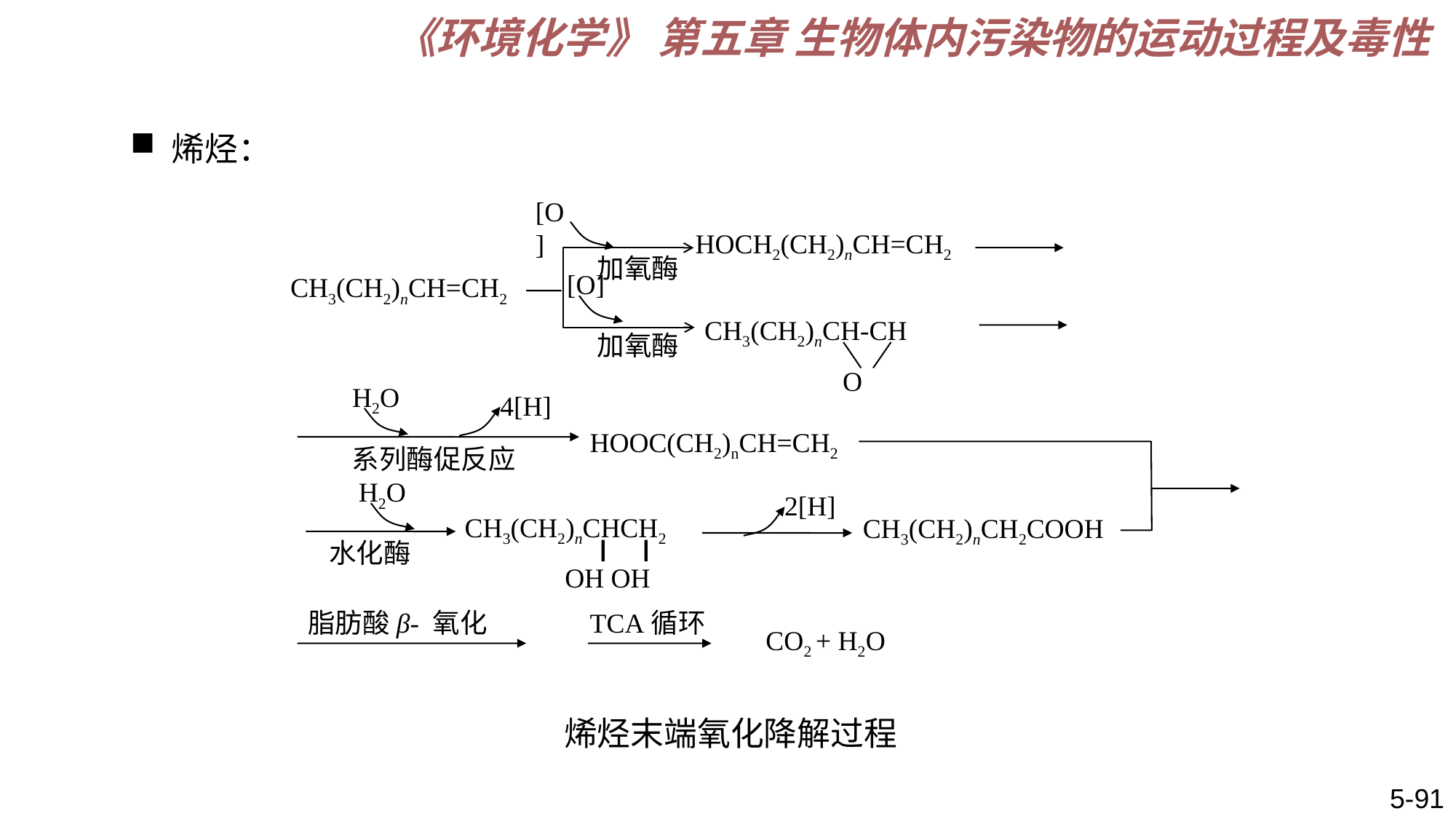

《环境化学》 第五章 生物体内污染物的运动过程及毒性
烯烃：
[O]
HOCH2(CH2)nCH=CH2

加氧酶

[O]
CH3(CH2)nCH=CH2

CH3(CH2)nCH-CH
                    O
加氧酶

H2O
4[H]

HOOC(CH2)nCH=CH2

系列酶促反应

H2O
2[H]

CH3(CH2)nCHCH2
                         OH OH
CH3(CH2)nCH2COOH

水化酶

脂肪酸β- 氧化
TCA循环
CO2 + H2O

烯烃末端氧化降解过程
5-91